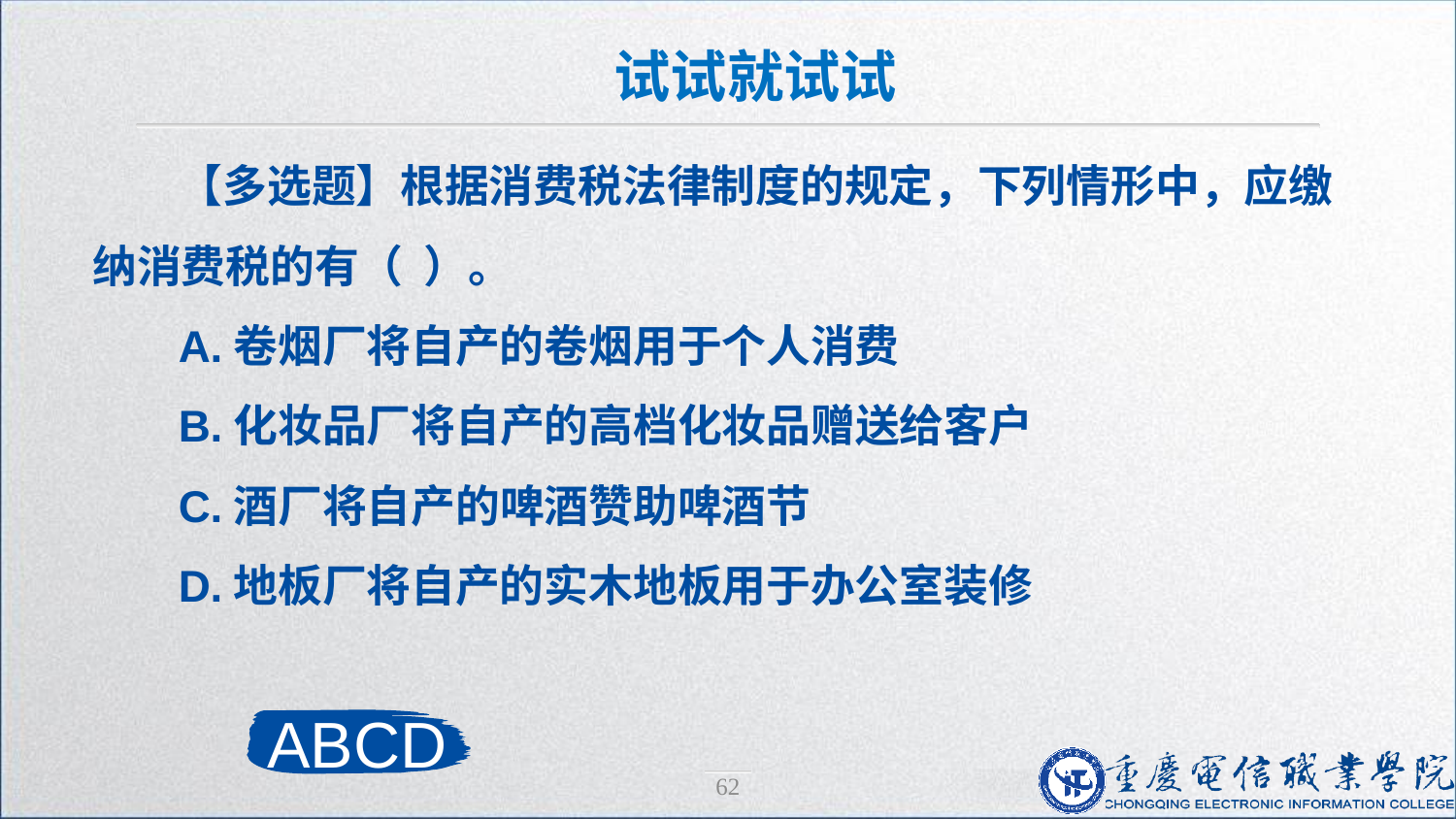

试试就试试
【多选题】根据消费税法律制度的规定，下列情形中，应缴纳消费税的有（  ）。
A.卷烟厂将自产的卷烟用于个人消费
B.化妆品厂将自产的高档化妆品赠送给客户
C.酒厂将自产的啤酒赞助啤酒节
D.地板厂将自产的实木地板用于办公室装修

ABCD

62